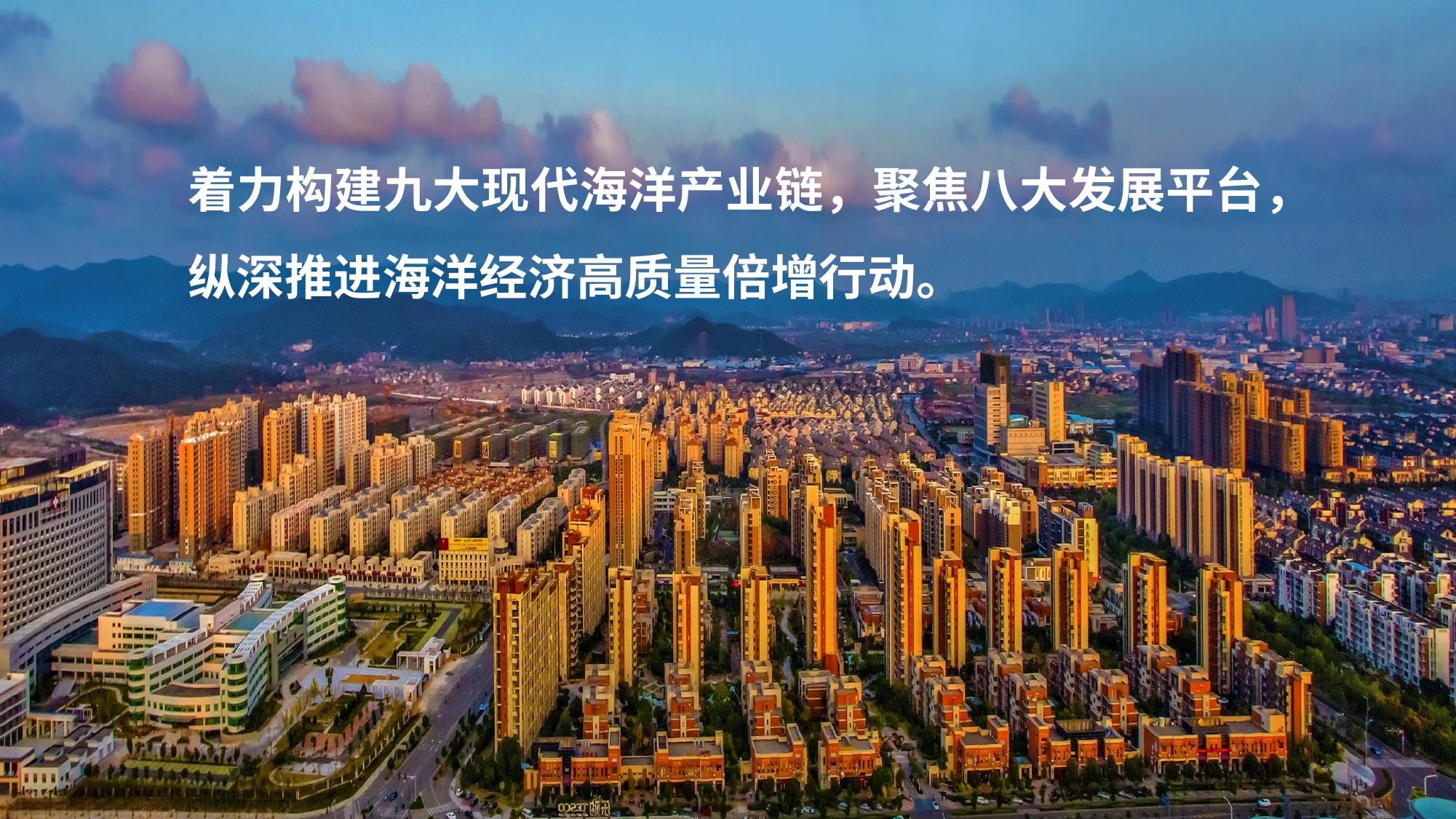

着力构建九大现代海洋产业链，聚焦八大发展平台，纵深推进海洋经济高质量倍增行动。